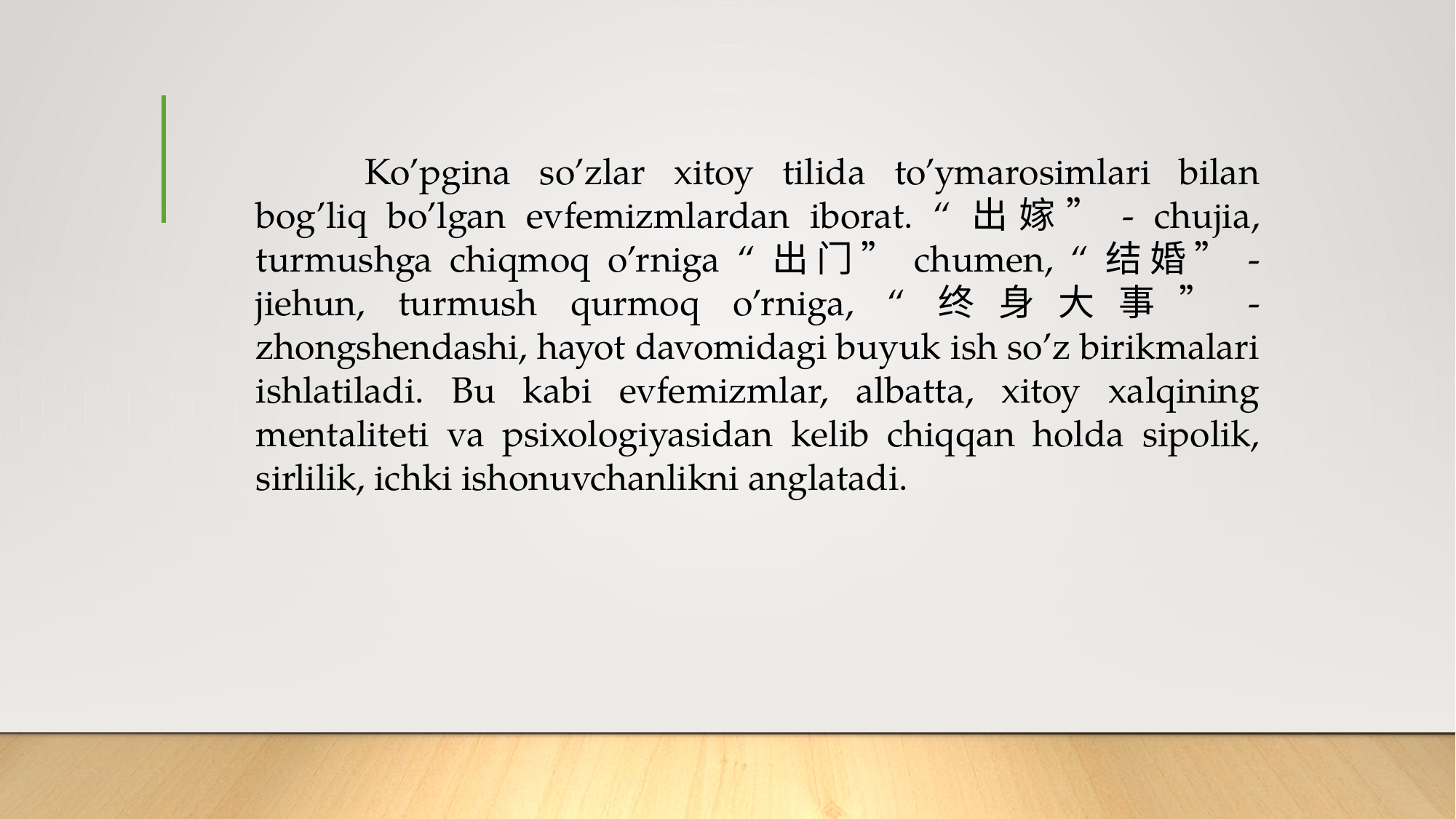

Ko’pgina so’zlar xitoy tilida to’ymarosimlari bilan bog’liq bo’lgan evfemizmlardan iborat. “出嫁”- chujia, turmushga chiqmoq o’rniga “出门”chumen, “结婚”-jiehun, turmush qurmoq o’rniga, “终身大事”-zhongshendashi, hayot davomidagi buyuk ish so’z birikmalari ishlatiladi. Bu kabi evfemizmlar, albatta, xitoy xalqining mentaliteti va psixologiyasidan kelib chiqqan holda sipolik, sirlilik, ichki ishonuvchanlikni anglatadi.